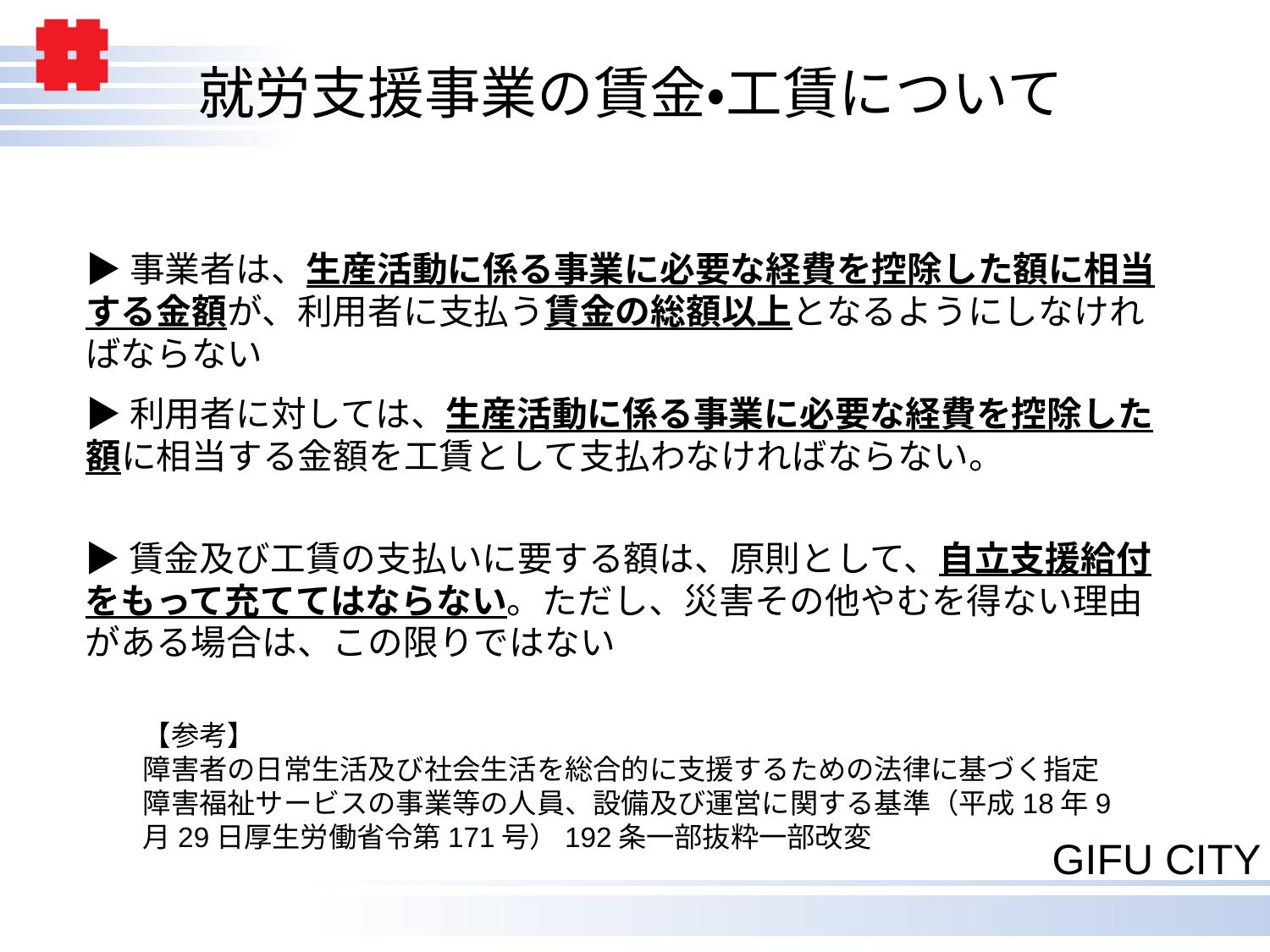

# 就労支援事業の賃金・工賃について
▶事業者は、生産活動に係る事業に必要な経費を控除した額に相当する金額が、利用者に支払う賃金の総額以上となるようにしなければならない
▶利用者に対しては、生産活動に係る事業に必要な経費を控除した額に相当する金額を工賃として支払わなければならない。
▶賃金及び工賃の支払いに要する額は、原則として、自立支援給付をもって充ててはならない。ただし、災害その他やむを得ない理由がある場合は、この限りではない
【参考】
障害者の日常生活及び社会生活を総合的に支援するための法律に基づく指定障害福祉サービスの事業等の人員、設備及び運営に関する基準（平成18年9月29日厚生労働省令第171号）192条一部抜粋一部改変